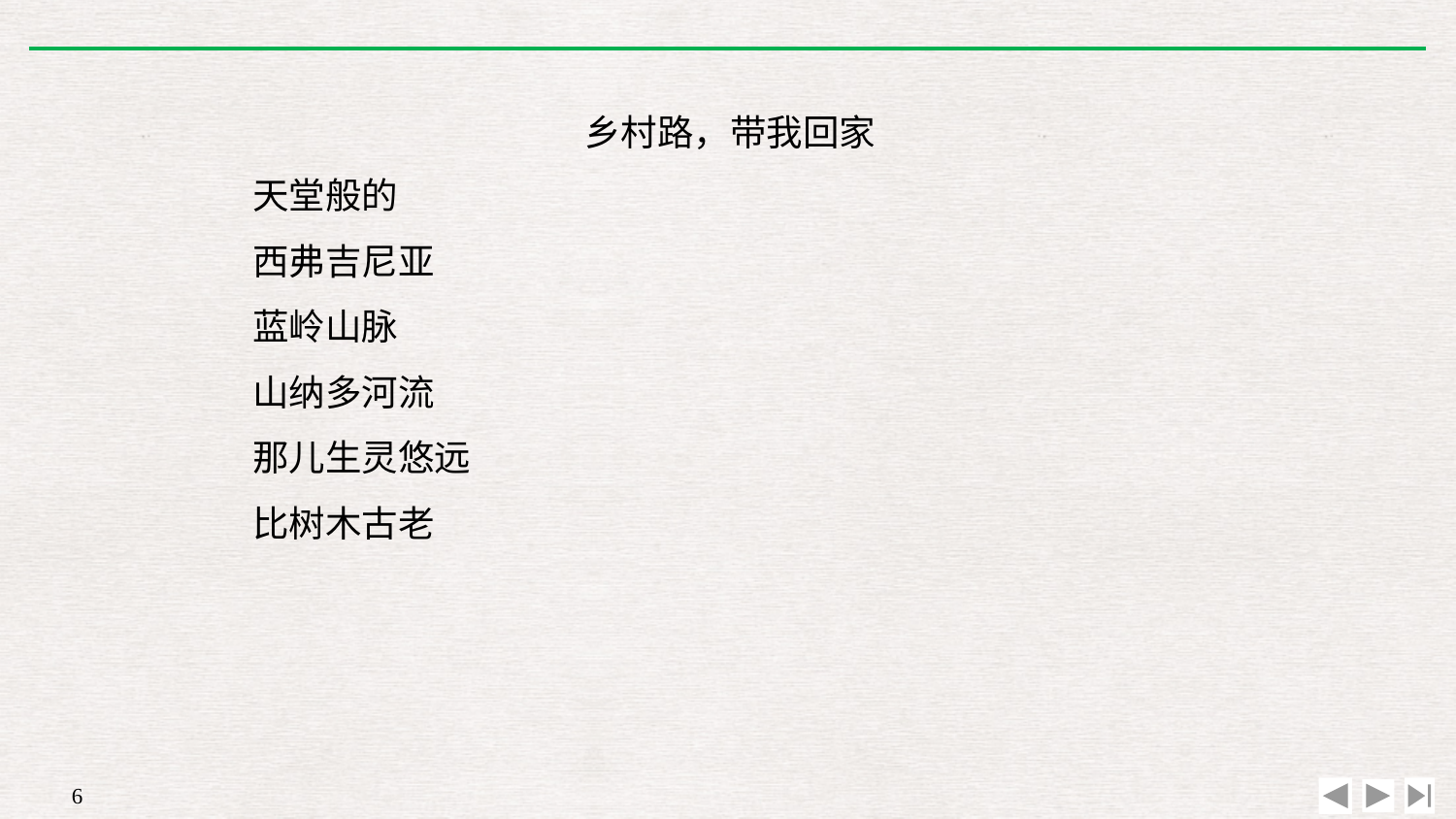

乡村路，带我回家
天堂般的
西弗吉尼亚
蓝岭山脉
山纳多河流
那儿生灵悠远
比树木古老